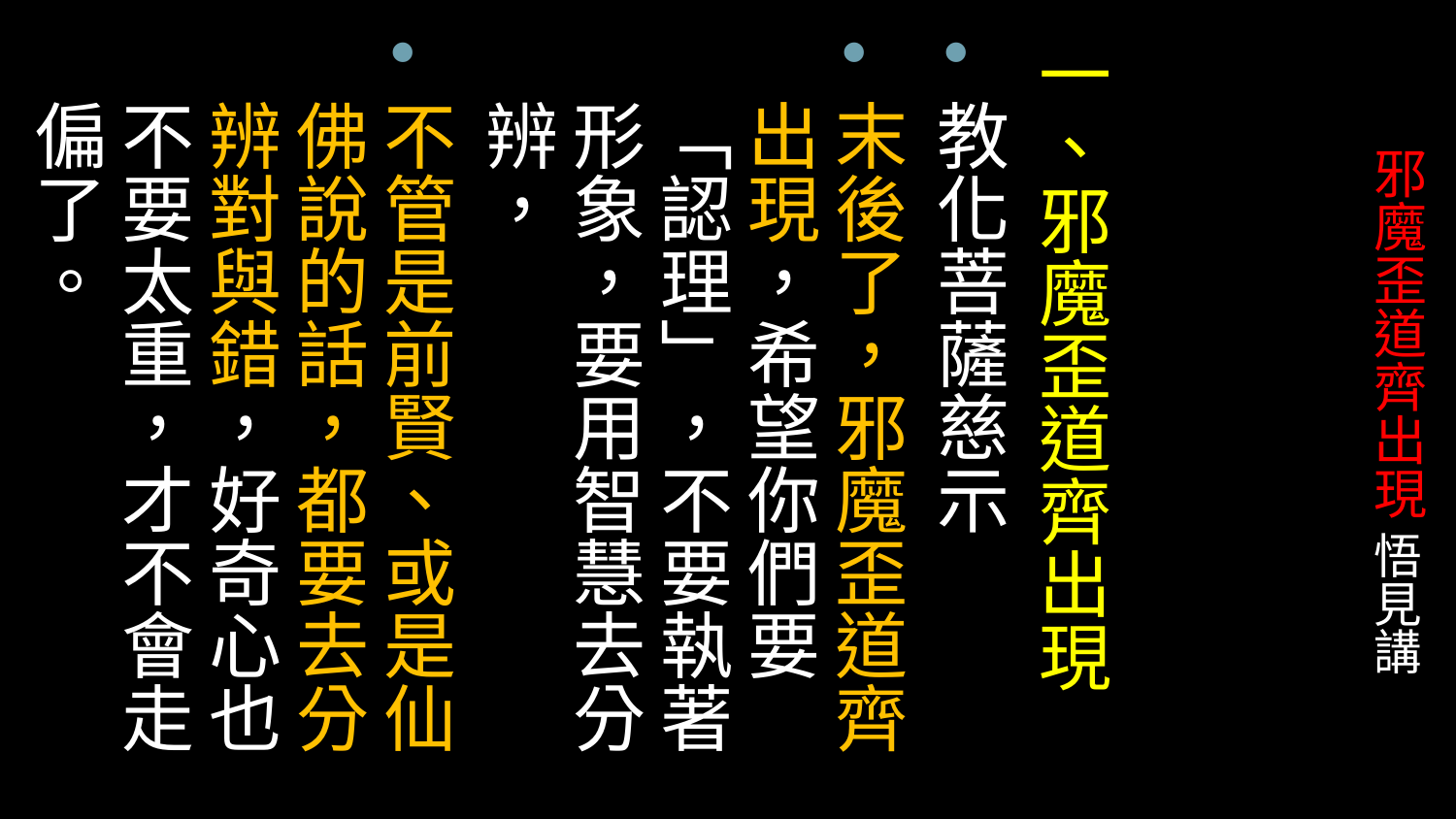

一、邪魔歪道齊出現
教化菩薩慈示
末後了，邪魔歪道齊出現，希望你們要「認理」，不要執著形象，要用智慧去分辨，
不管是前賢、或是仙佛說的話，都要去分辨對與錯，好奇心也不要太重，才不會走偏了。
# 邪魔歪道齊出現 悟見講